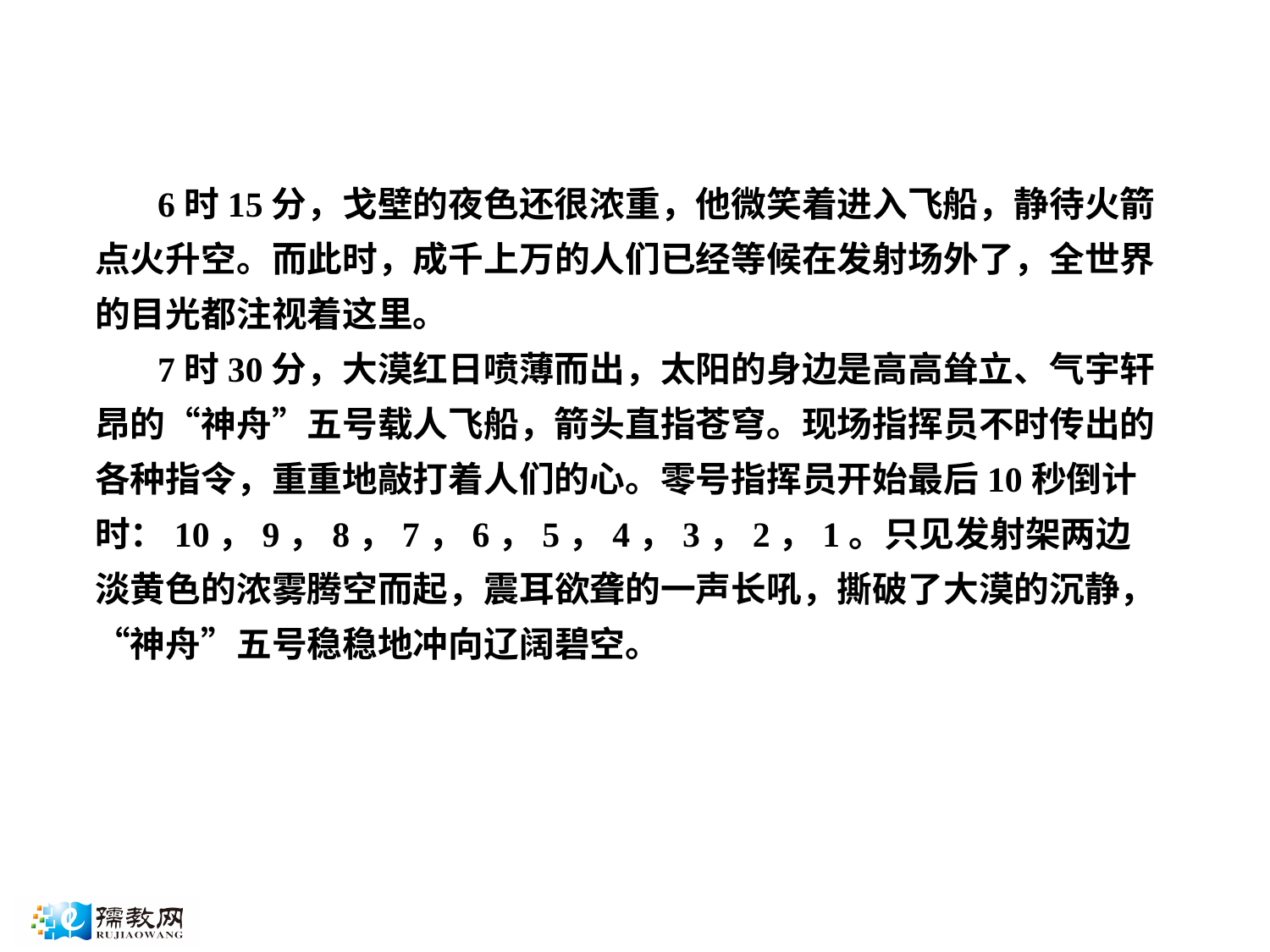

6时15分，戈壁的夜色还很浓重，他微笑着进入飞船，静待火箭点火升空。而此时，成千上万的人们已经等候在发射场外了，全世界的目光都注视着这里。
7时30分，大漠红日喷薄而出，太阳的身边是高高耸立、气宇轩昂的“神舟”五号载人飞船，箭头直指苍穹。现场指挥员不时传出的各种指令，重重地敲打着人们的心。零号指挥员开始最后10秒倒计时：10，9，8，7，6，5，4，3，2，1。只见发射架两边淡黄色的浓雾腾空而起，震耳欲聋的一声长吼，撕破了大漠的沉静，“神舟”五号稳稳地冲向辽阔碧空。